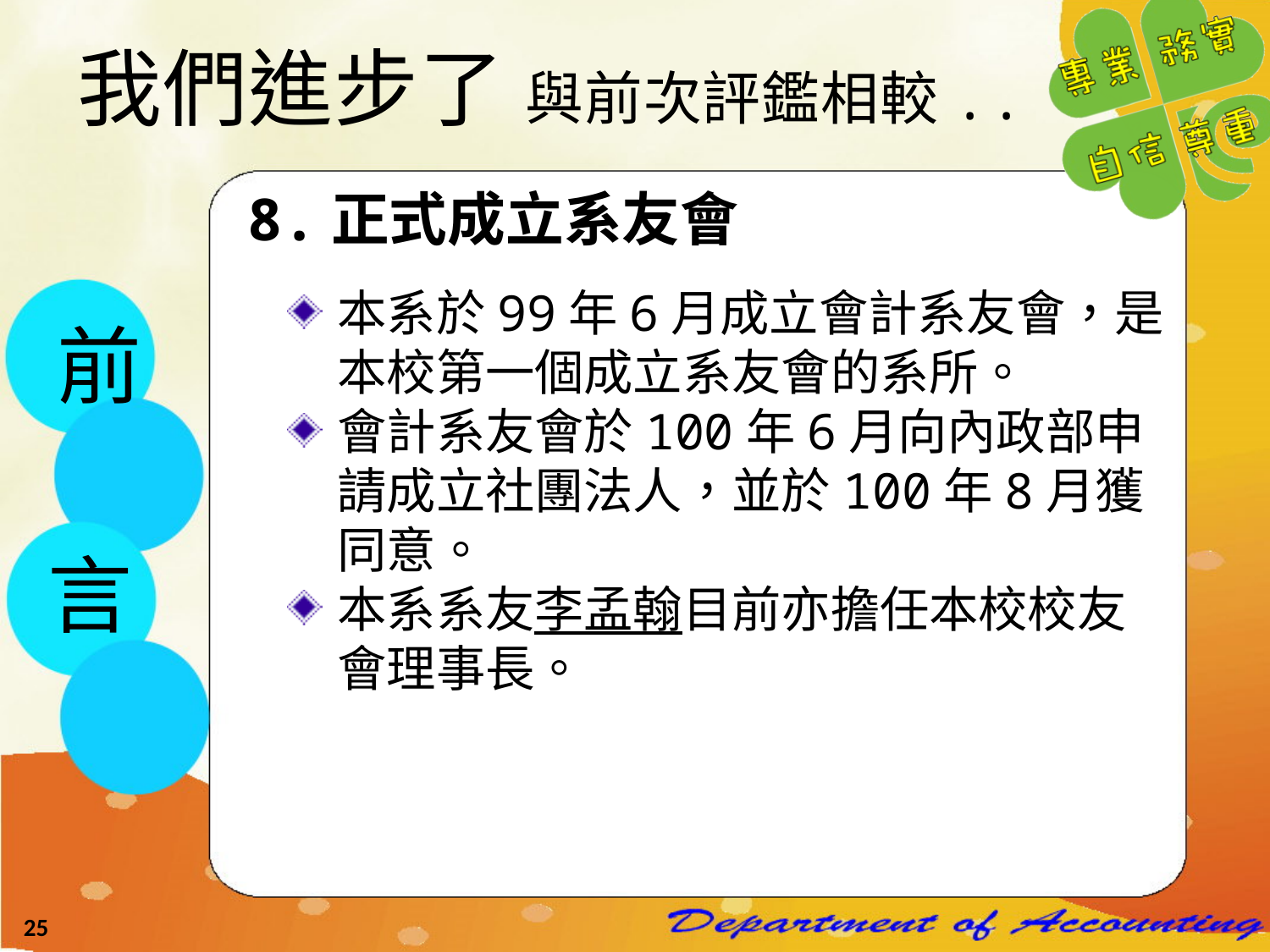

# 我們進步了 與前次評鑑相較..
8.正式成立系友會

本系於99年6月成立會計系友會，是本校第一個成立系友會的系所。
會計系友會於100年6月向內政部申請成立社團法人，並於100年8月獲同意。
本系系友李孟翰目前亦擔任本校校友會理事長。

前

言

25